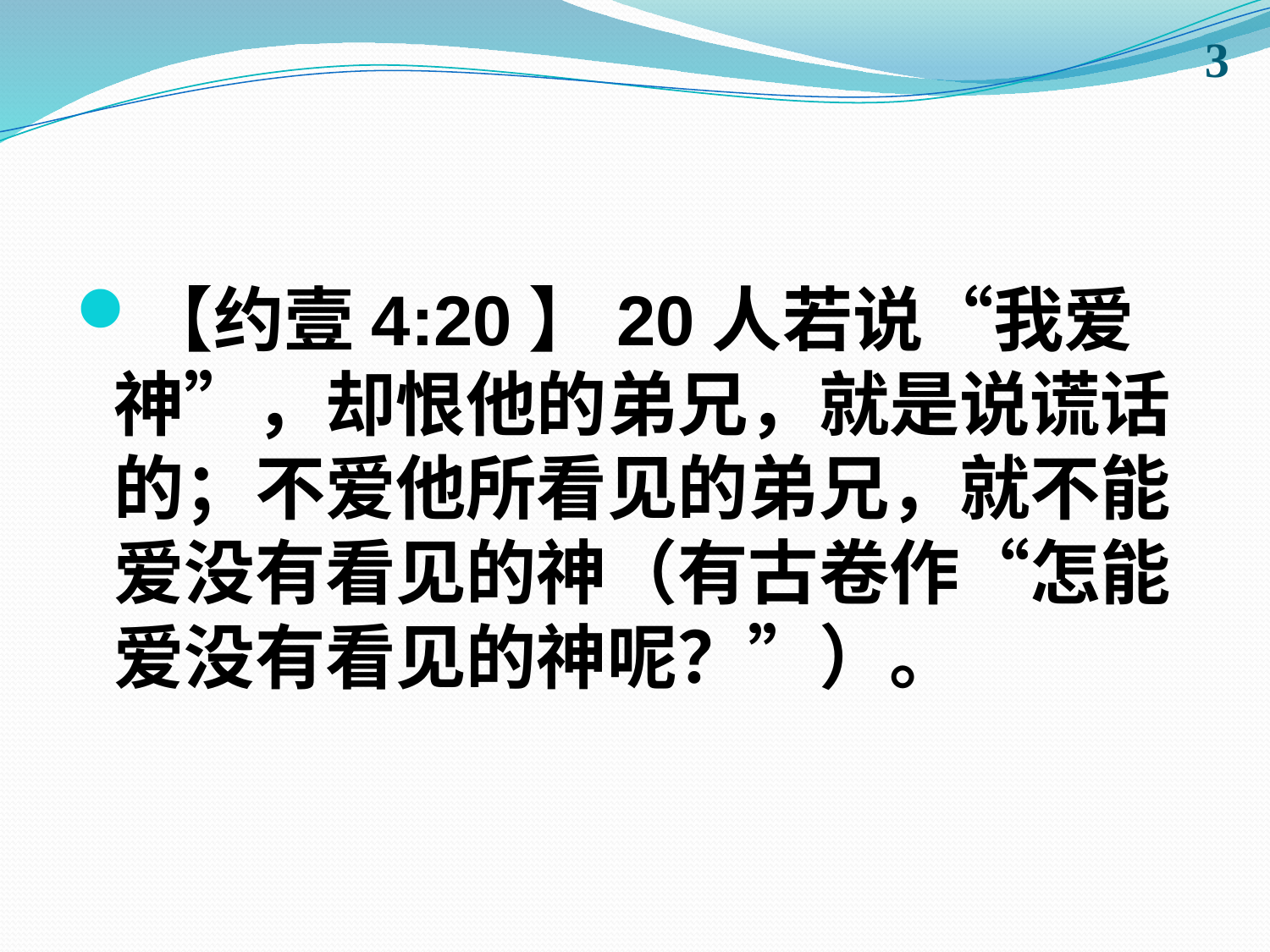

3
#
【约壹4:20】20人若说“我爱神”，却恨他的弟兄，就是说谎话的；不爱他所看见的弟兄，就不能爱没有看见的神（有古卷作“怎能爱没有看见的神呢？”）。